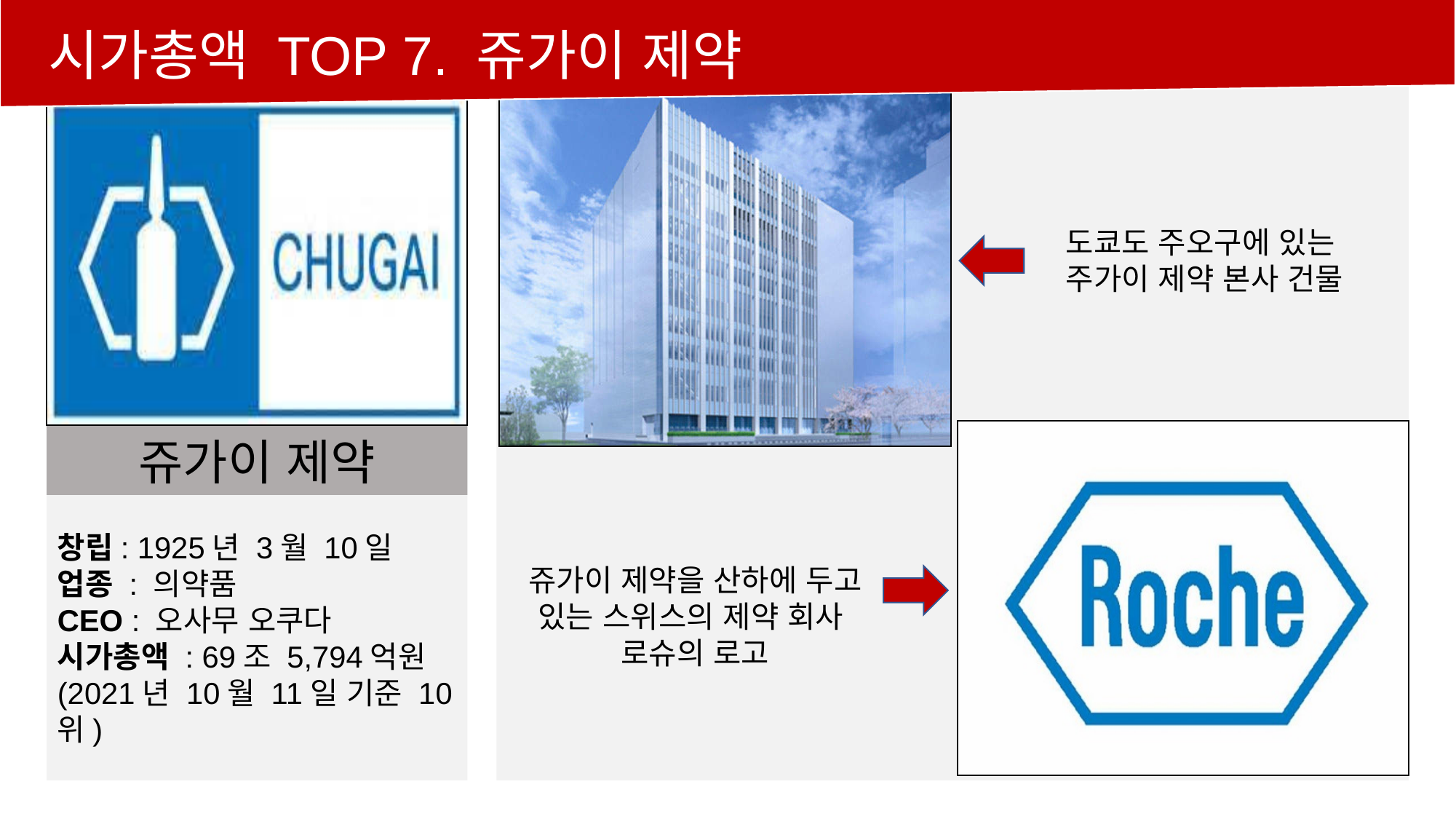

시가총액 TOP 7. 쥬가이 제약

도쿄도 주오구에 있는
주가이 제약 본사 건물

쥬가이 제약
창립: 1925년 3월 10일
업종 : 의약품
CEO : 오사무 오쿠다
시가총액 : 69조 5,794억원 (2021년 10월 11일 기준 10위)
쥬가이 제약을 산하에 두고 있는 스위스의 제약 회사
로슈의 로고